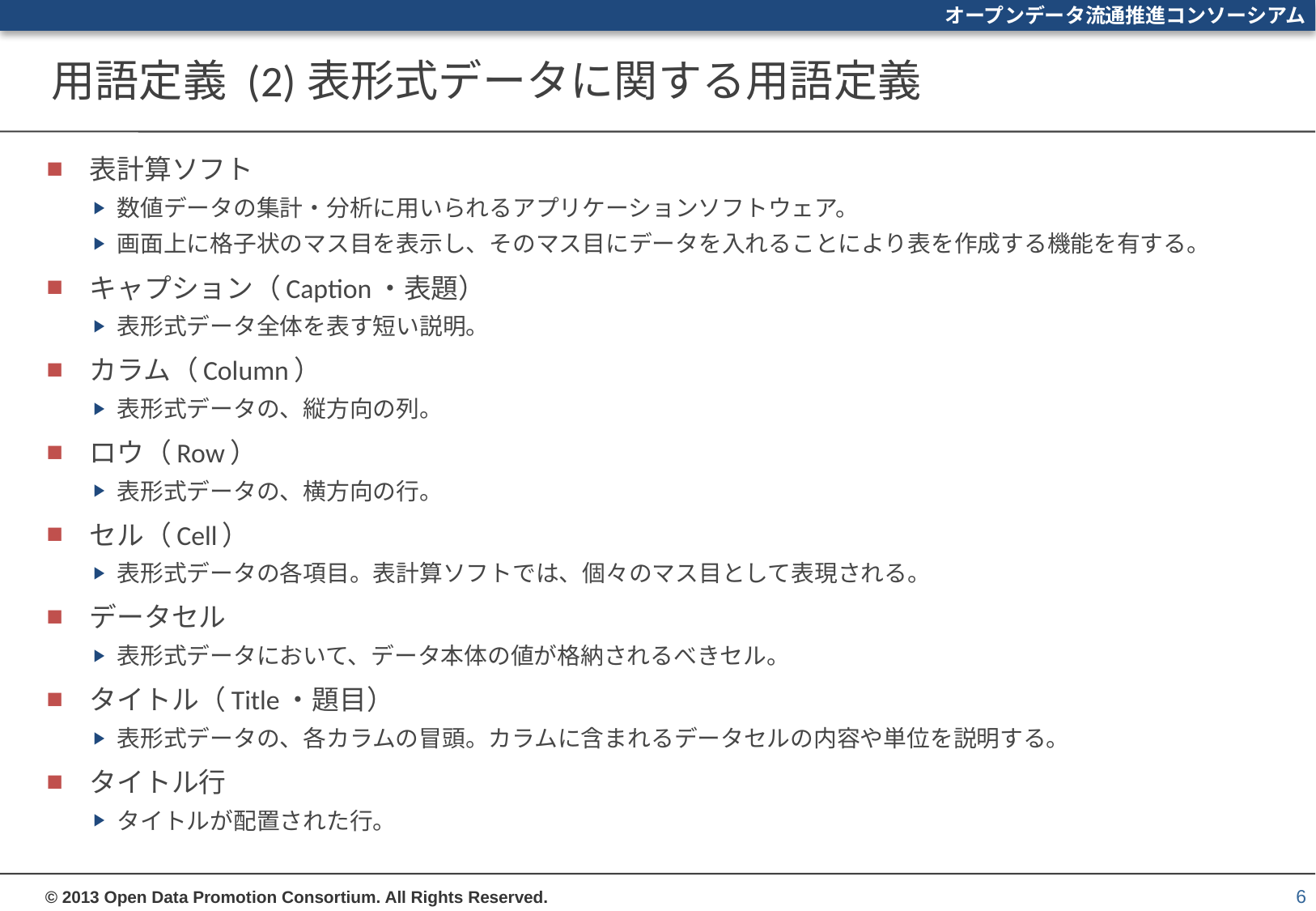

# 用語定義 (2)表形式データに関する用語定義
表計算ソフト
数値データの集計・分析に用いられるアプリケーションソフトウェア。
画面上に格子状のマス目を表示し、そのマス目にデータを入れることにより表を作成する機能を有する。
キャプション（Caption・表題）
表形式データ全体を表す短い説明。
カラム（Column）
表形式データの、縦方向の列。
ロウ（Row）
表形式データの、横方向の行。
セル（Cell）
表形式データの各項目。表計算ソフトでは、個々のマス目として表現される。
データセル
表形式データにおいて、データ本体の値が格納されるべきセル。
タイトル（Title・題目）
表形式データの、各カラムの冒頭。カラムに含まれるデータセルの内容や単位を説明する。
タイトル行
タイトルが配置された行。
6